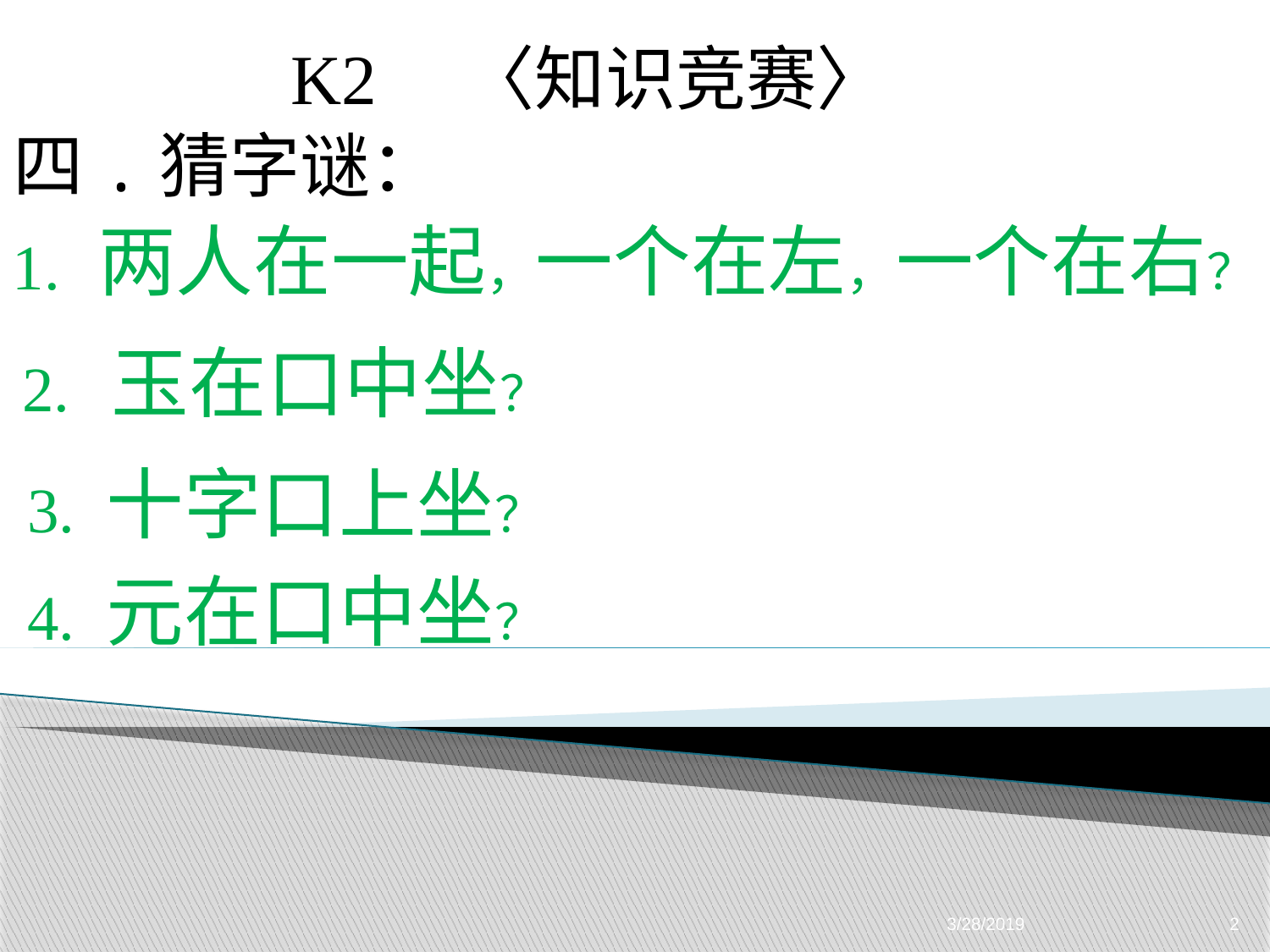

K2    〈知识竞赛〉
四.猜字谜：
1. 两人在一起，一个在左，一个在右？
2. 玉在口中坐？
3. 十字口上坐？
4. 元在口中坐？
3/28/2019
2